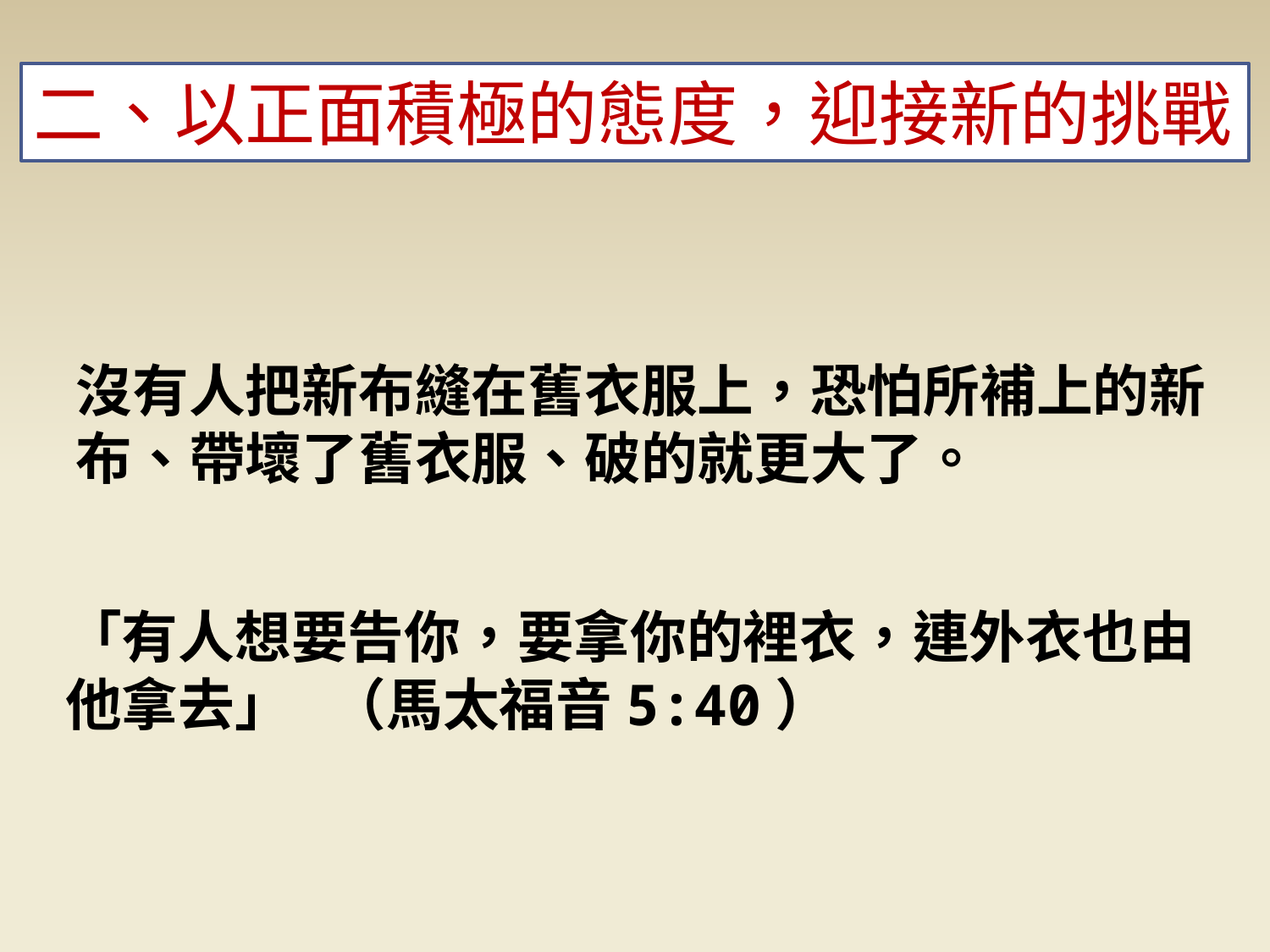

二、以正面積極的態度，迎接新的挑戰
沒有人把新布縫在舊衣服上，恐怕所補上的新布、帶壞了舊衣服、破的就更大了。
「有人想要告你，要拿你的裡衣，連外衣也由他拿去」   （馬太福音5:40）